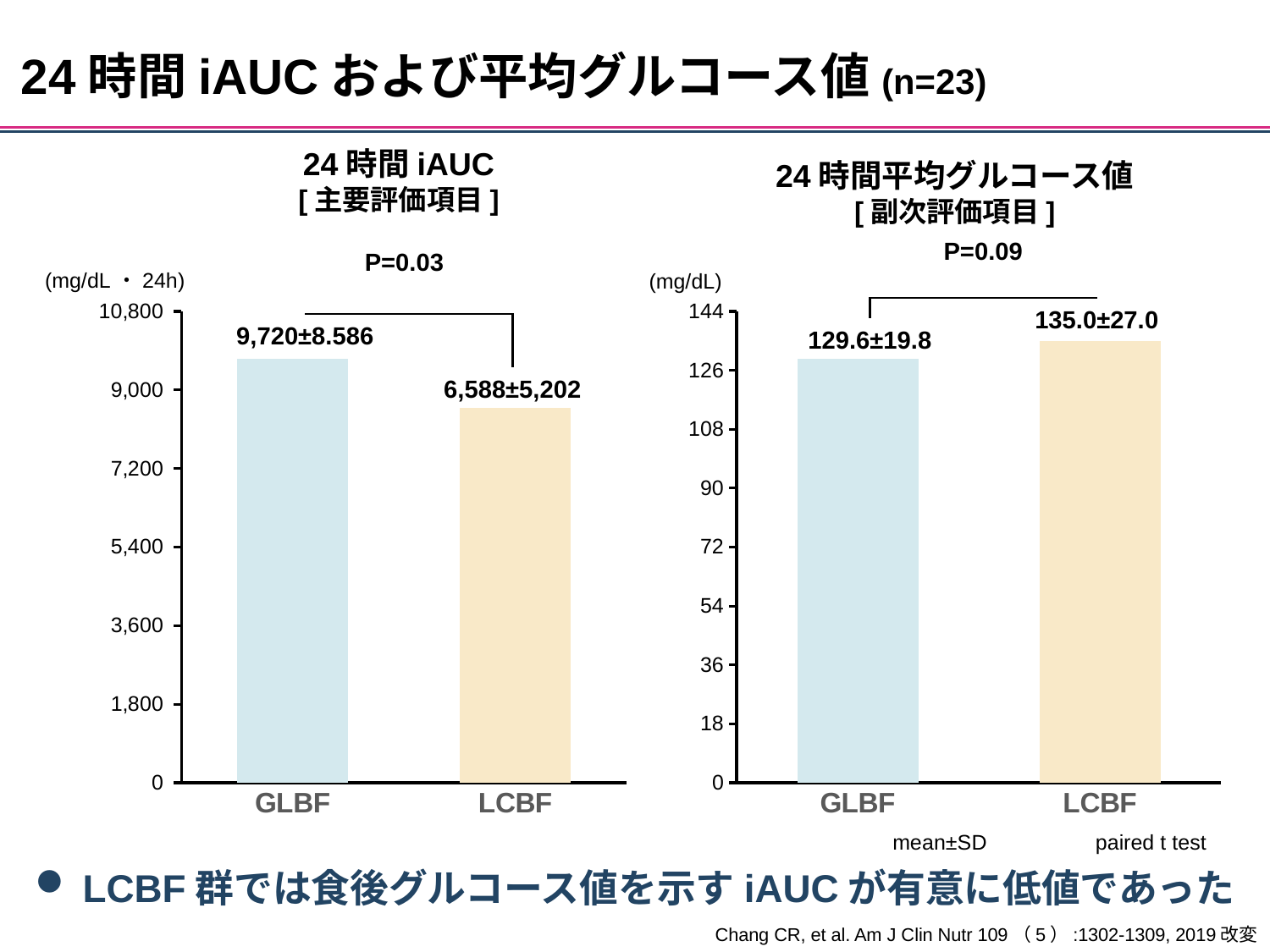

24時間iAUCおよび平均グルコース値(n=23)
24時間iAUC
[主要評価項目]
24時間平均グルコース値
[副次評価項目]
P=0.09
P=0.03
(mg/dL・24h)
(mg/dL)

### Chart

| Category | GLBF |
|---|---|
| GLBF | 9720.0 |
| LCBF | 8586.0 |

### Chart

| Category | GLBF |
|---|---|
| GLBF | 129.6 |
| LCBF | 135.0 |
135.0±27.0
9,720±8.586
129.6±19.8
6,588±5,202
paired t test
mean±SD
LCBF群では食後グルコース値を示すiAUCが有意に低値であった
Chang CR, et al. Am J Clin Nutr 109（5）:1302-1309, 2019改変